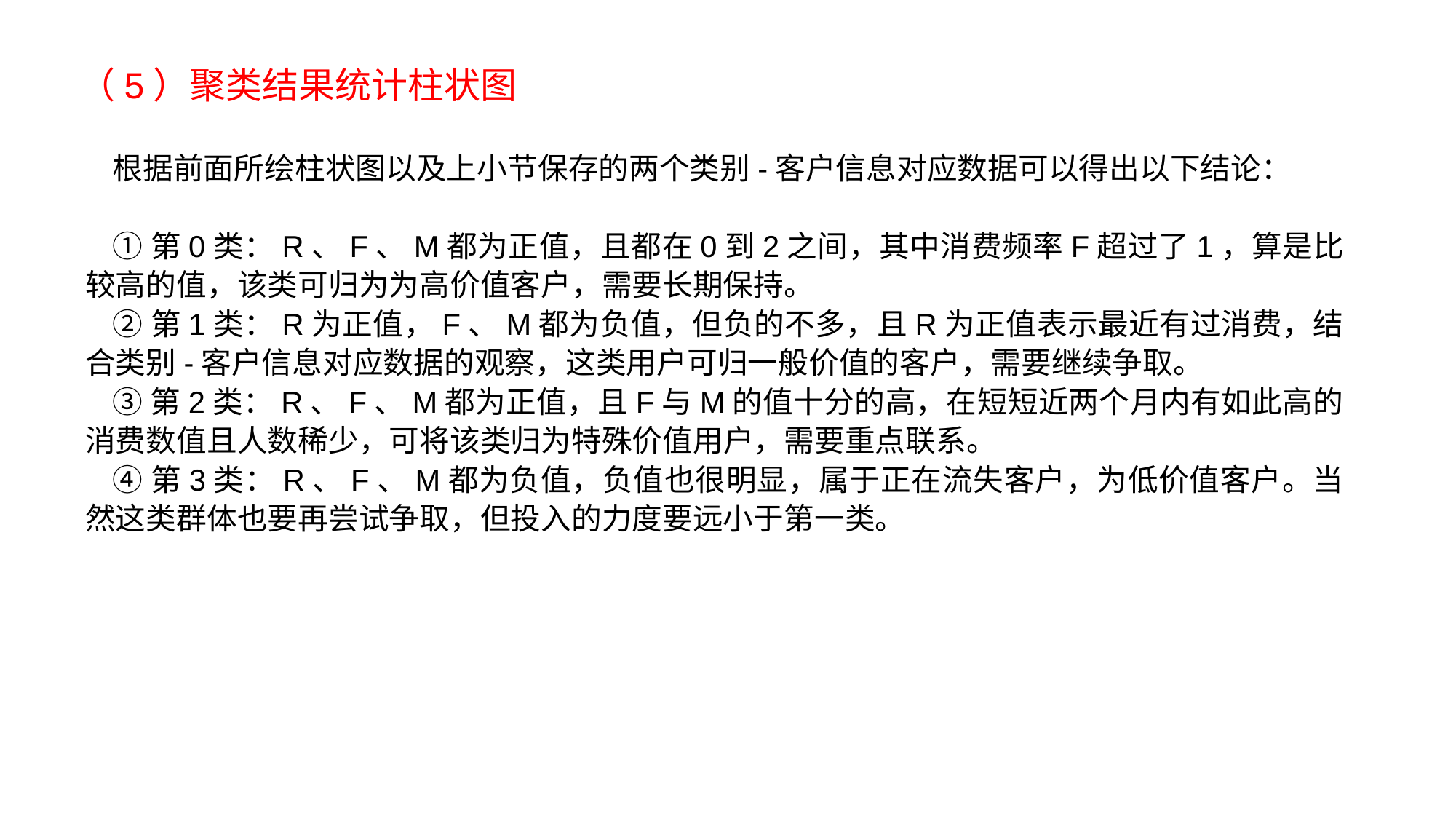

（5）聚类结果统计柱状图
根据前面所绘柱状图以及上小节保存的两个类别-客户信息对应数据可以得出以下结论：

①第0类：R、F、M都为正值，且都在0到2之间，其中消费频率F超过了1，算是比较高的值，该类可归为为高价值客户，需要长期保持。
②第1类：R为正值，F、M都为负值，但负的不多，且R为正值表示最近有过消费，结合类别-客户信息对应数据的观察，这类用户可归一般价值的客户，需要继续争取。
③第2类：R、F、M都为正值，且F与M的值十分的高，在短短近两个月内有如此高的消费数值且人数稀少，可将该类归为特殊价值用户，需要重点联系。
④第3类：R、F、M都为负值，负值也很明显，属于正在流失客户，为低价值客户。当然这类群体也要再尝试争取，但投入的力度要远小于第一类。